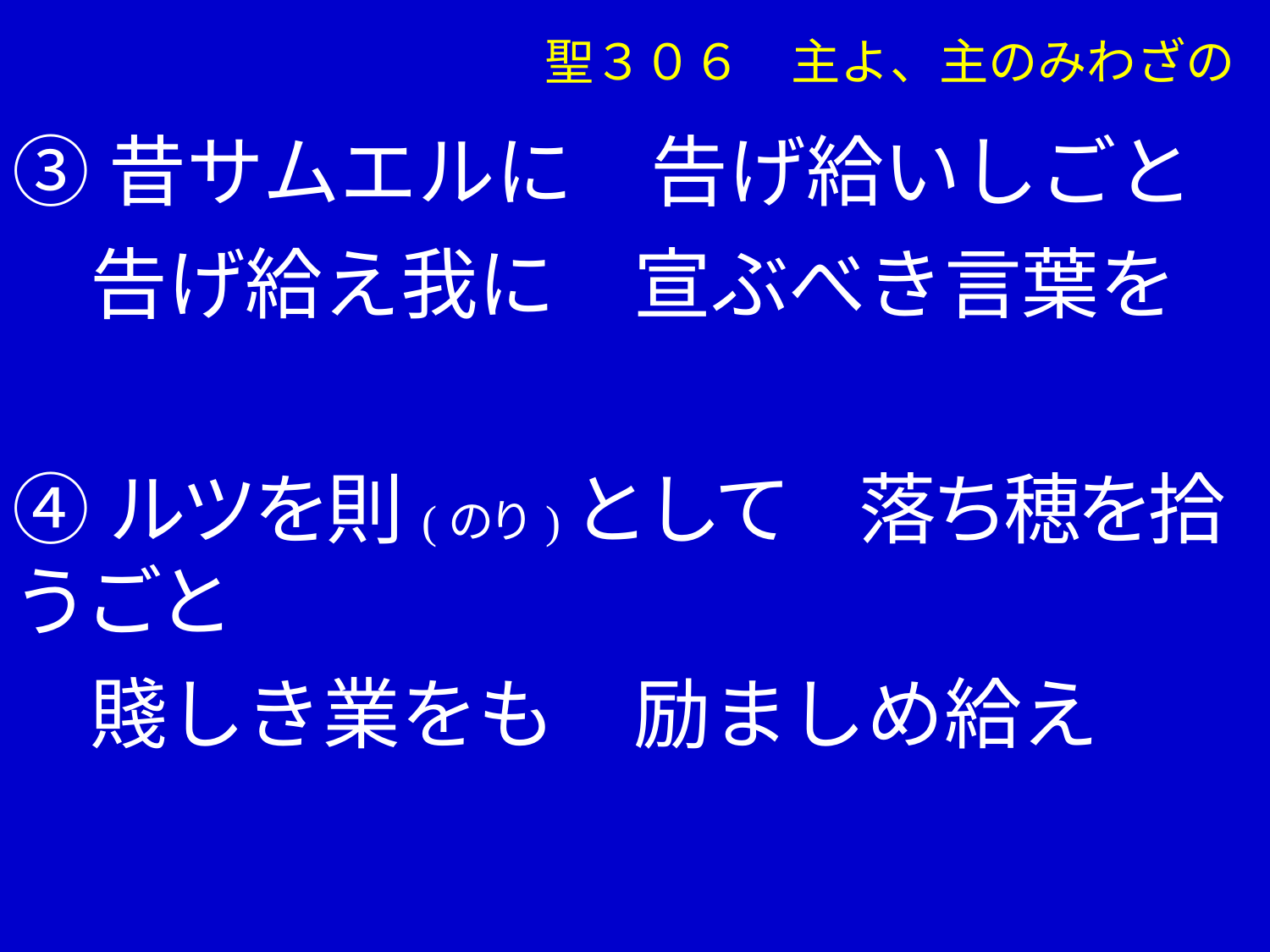

聖３０６　主よ、主のみわざの
③昔サムエルに　告げ給いしごと
　告げ給え我に　宣ぶべき言葉を

④ルツを則(のり)として　落ち穂を拾うごと
　賤しき業をも　励ましめ給え